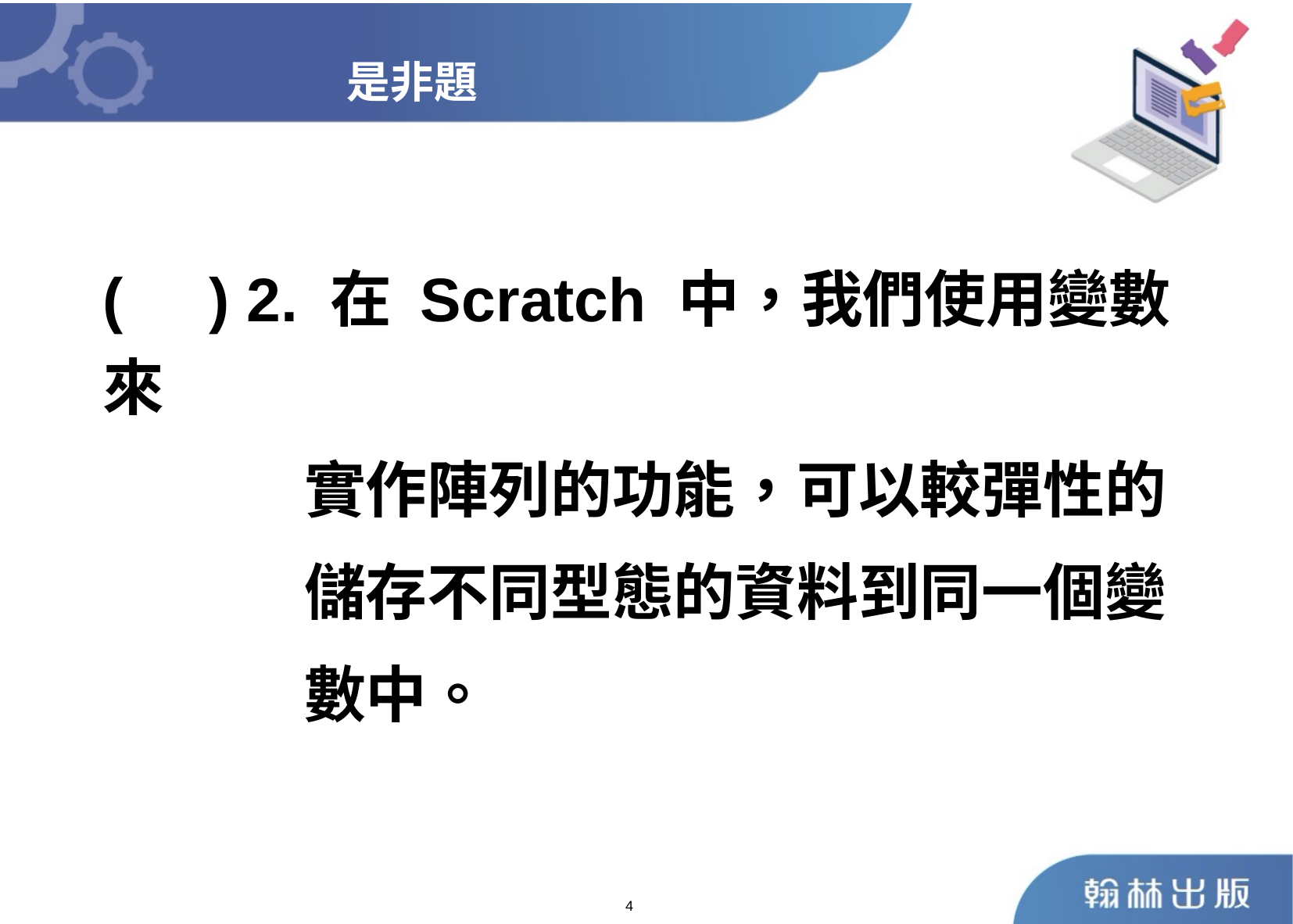

是非題
	(     ) 2. 在 Scratch 中，我們使用變數來
               實作陣列的功能，可以較彈性的
               儲存不同型態的資料到同一個變
               數中。
4